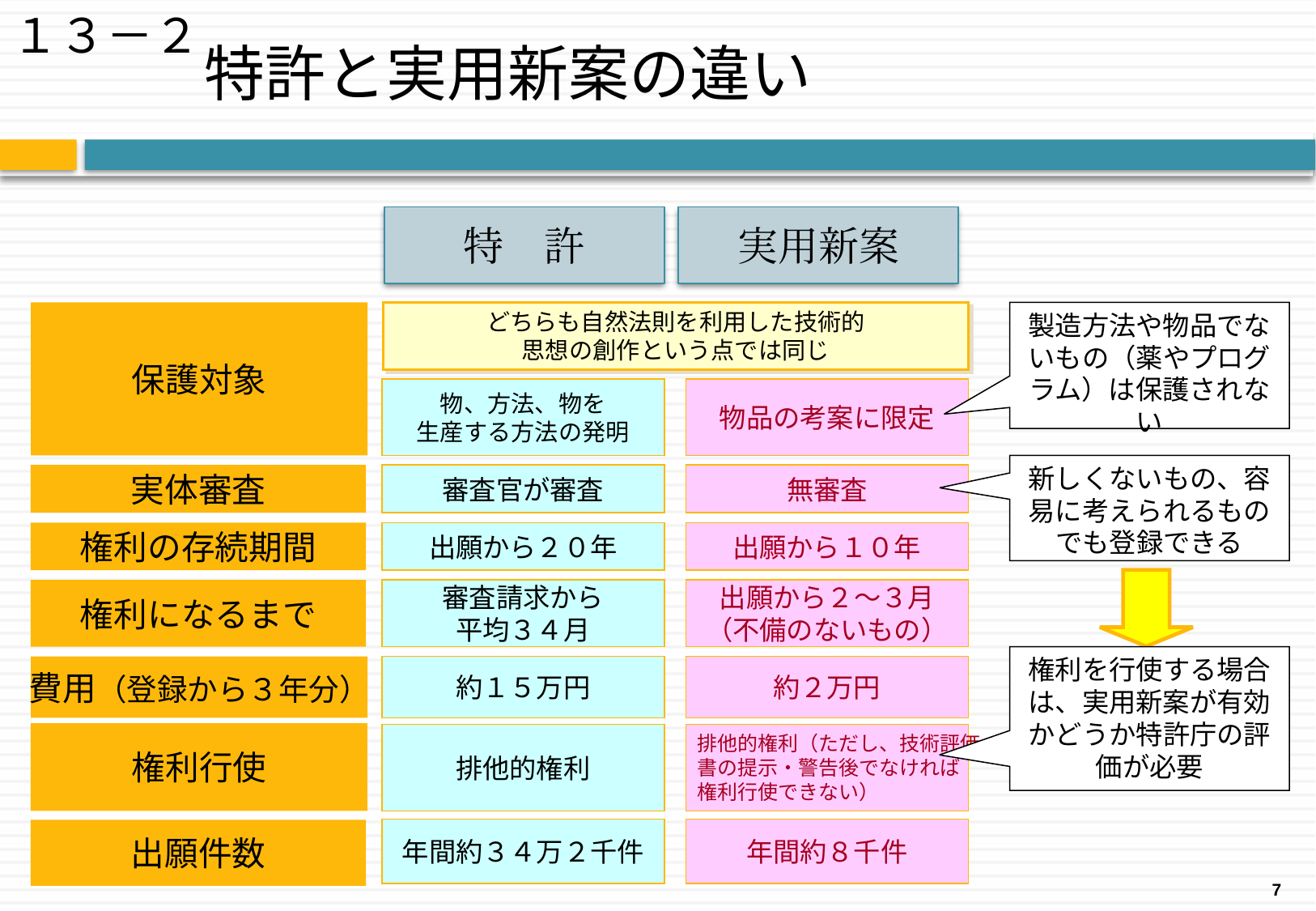

１３－２
# 特許と実用新案の違い
特　許
実用新案
保護対象
どちらも自然法則を利用した技術的
思想の創作という点では同じ
物、方法、物を
生産する方法の発明
物品の考案に限定
製造方法や物品でないもの（薬やプログラム）は保護されない
新しくないもの、容易に考えられるものでも登録できる
実体審査
審査官が審査
無審査
権利の存続期間
出願から２０年
出願から１０年

権利になるまで
審査請求から
平均３４月
出願から２～３月
（不備のないもの）
権利を行使する場合は、実用新案が有効かどうか特許庁の評価が必要
費用（登録から３年分）
約１５万円
約２万円
権利行使
排他的権利
排他的権利（ただし、技術評価
書の提示・警告後でなければ
権利行使できない）
年間約３４万２千件
年間約８千件
出願件数
7